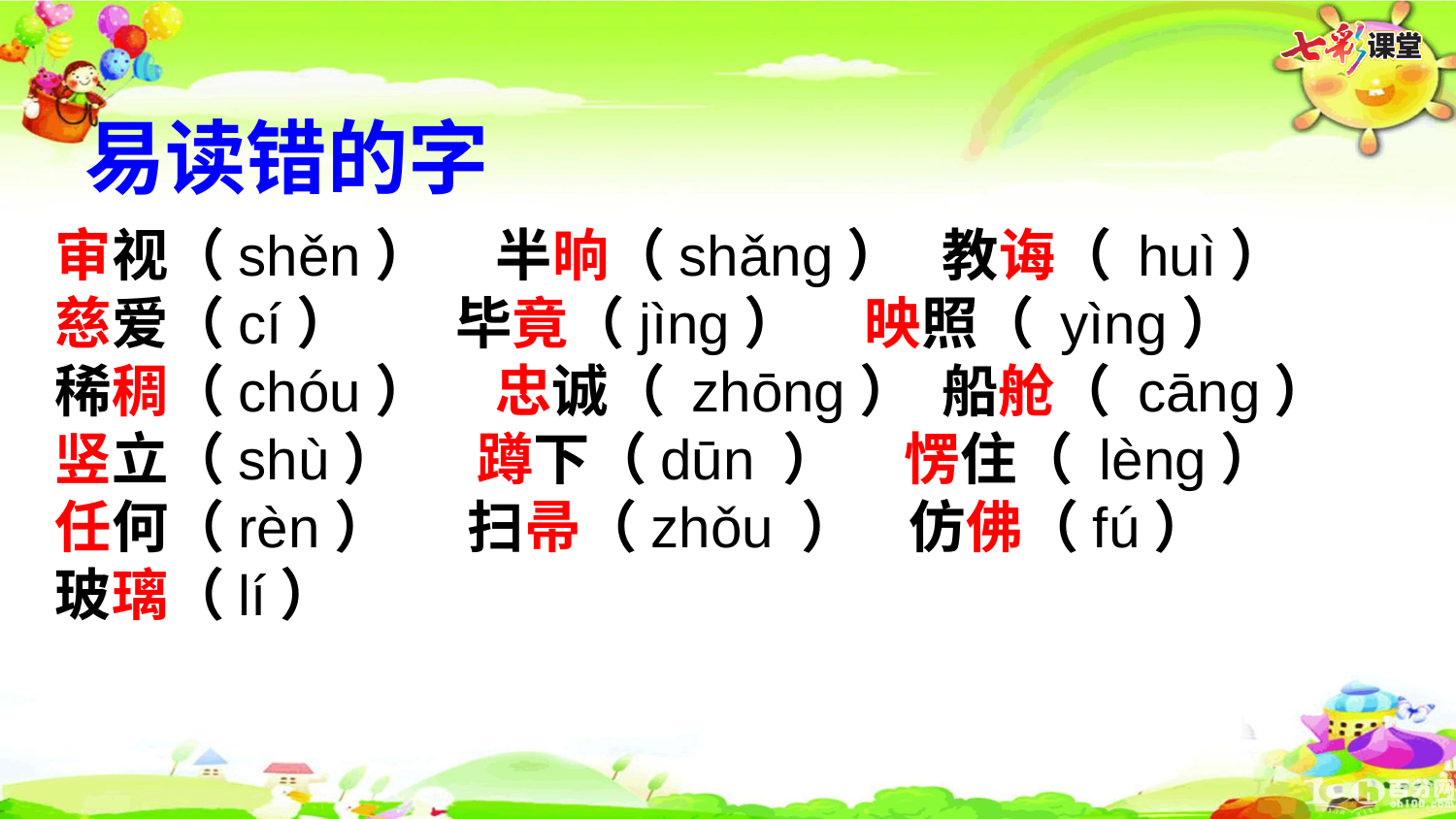

易读错的字
审视（shěn）     半晌（shǎng）   教诲（ huì）
慈爱（cí）        毕竟（jìng）     映照（ yìng）
稀稠（chóu）     忠诚（ zhōng）  船舱（ cāng）
竖立（shù）      蹲下（dūn ）     愣住（ lèng）
任何（rèn）      扫帚（zhǒu ）    仿佛（fú）
玻璃（lí）